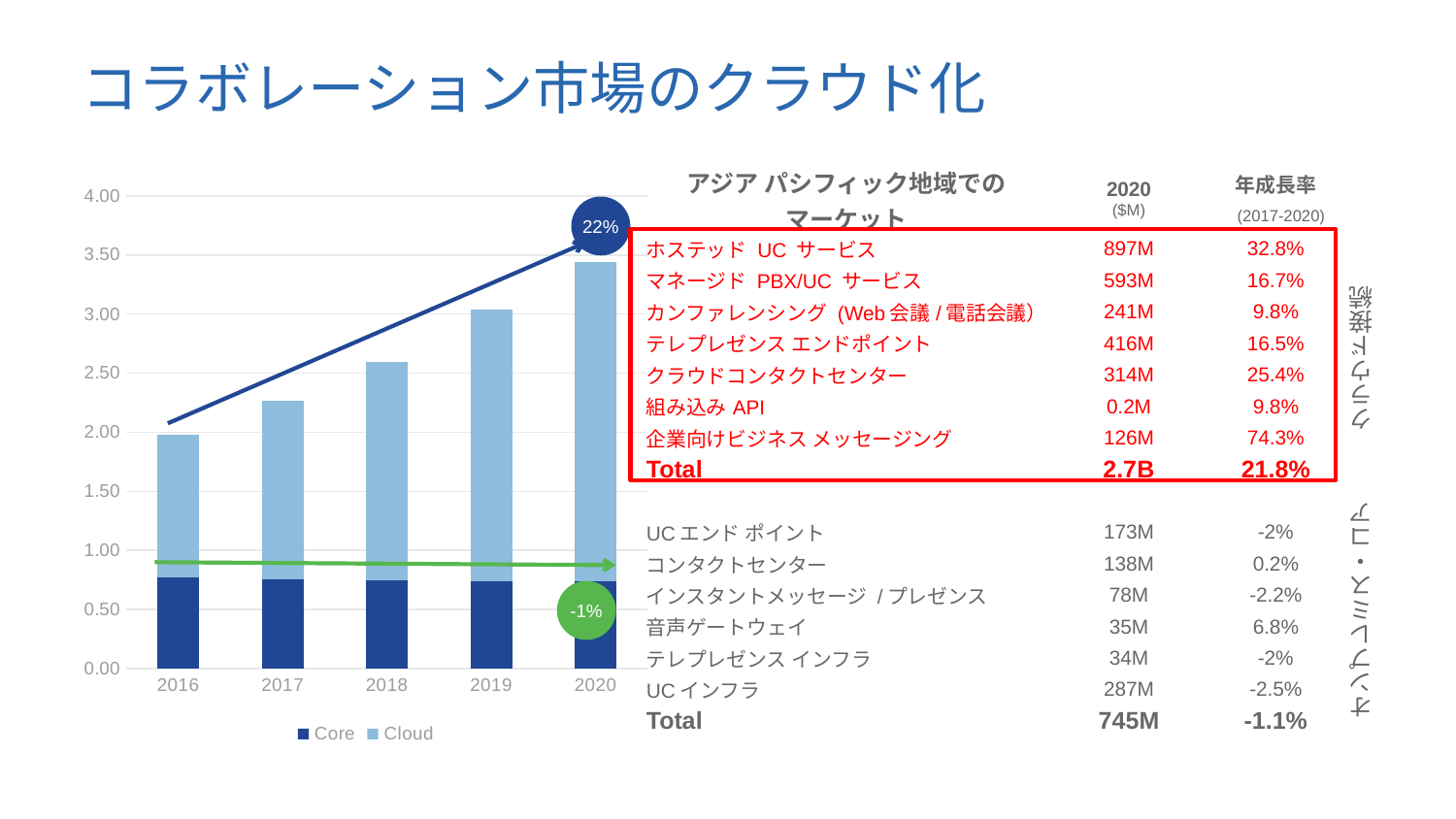

コラボレーション市場のクラウド化
| アジア パシフィック地域での マーケット | 2020 ($M) | 年成長率 (2017-2020) |  |
| --- | --- | --- | --- |
| ホステッド UC サービス | 897M | 32.8% | クラウド接続 |
| マネージド PBX/UC サービス | 593M | 16.7% |  |
| カンファレンシング (Web会議/電話会議） | 241M | 9.8% |  |
| テレプレゼンス エンドポイント | 416M | 16.5% |  |
| クラウドコンタクトセンター | 314M | 25.4% |  |
| 組み込みAPI | 0.2M | 9.8% |  |
| 企業向けビジネス メッセージング | 126M | 74.3% |  |
| Total | 2.7B | 21.8% |  |
|  |  |  | オンプレミス・コア |
| UCエンド ポイント | 173M | -2% |  |
| コンタクトセンター | 138M | 0.2% |  |
| インスタントメッセージ /プレゼンス | 78M | -2.2% |  |
| 音声ゲートウェイ | 35M | 6.8% |  |
| テレプレゼンス インフラ | 34M | -2% |  |
| UCインフラ | 287M | -2.5% |  |
| Total | 745M | -1.1% |  |

### Chart

| Category | Core | Cloud |
|---|---|---|
| 2016.0 | 0.773 | 1.21 |
| 2017.0 | 0.758 | 1.51 |
| 2018.0 | 0.745 | 1.85 |
| 2019.0 | 0.739 | 2.3 |
| 2020.0 | 0.739 | 2.7 |
22%

-1%